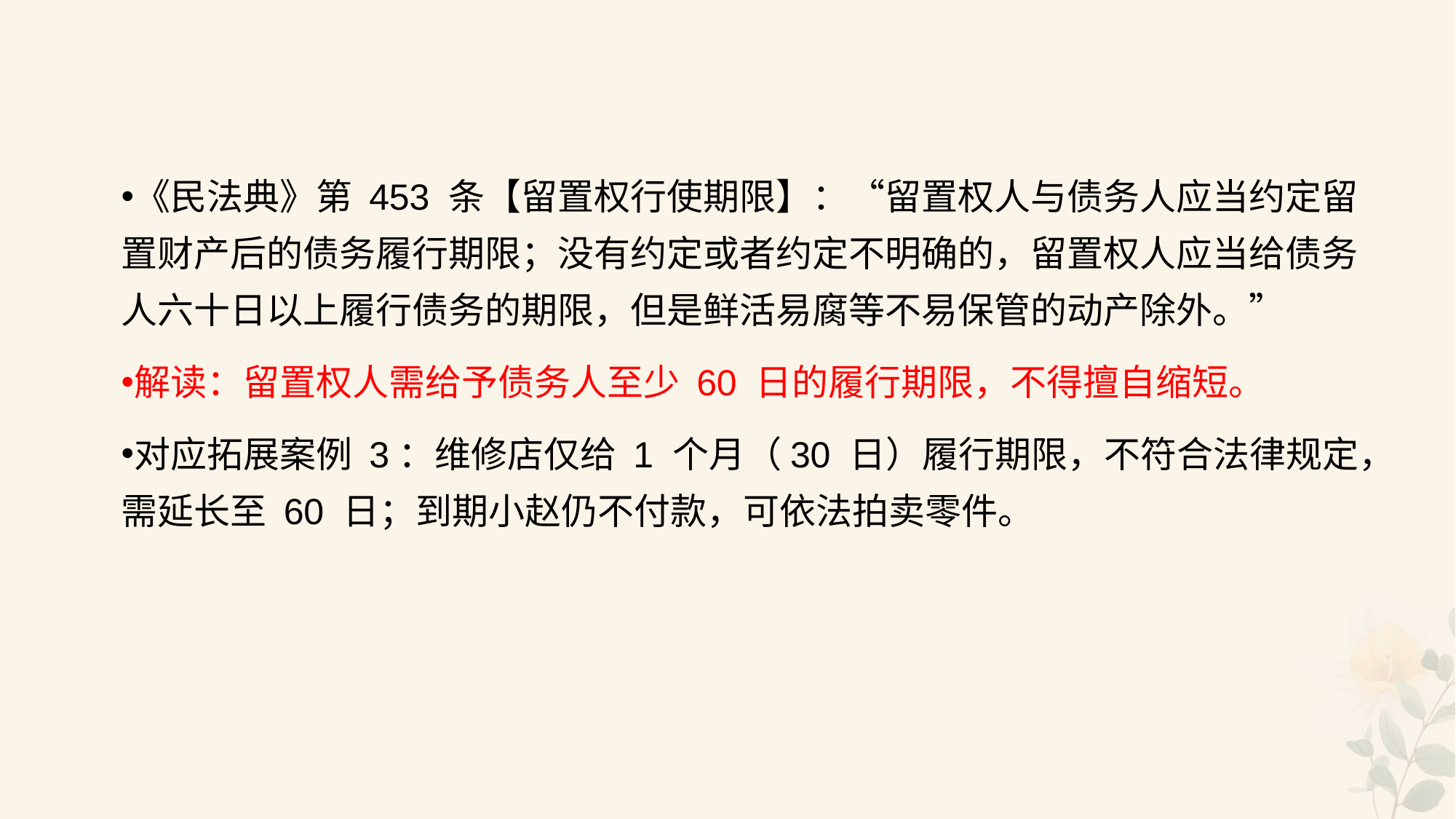

#
《民法典》第 453 条【留置权行使期限】：“留置权人与债务人应当约定留置财产后的债务履行期限；没有约定或者约定不明确的，留置权人应当给债务人六十日以上履行债务的期限，但是鲜活易腐等不易保管的动产除外。”
解读：留置权人需给予债务人至少 60 日的履行期限，不得擅自缩短。
对应拓展案例 3：维修店仅给 1 个月（30 日）履行期限，不符合法律规定，需延长至 60 日；到期小赵仍不付款，可依法拍卖零件。